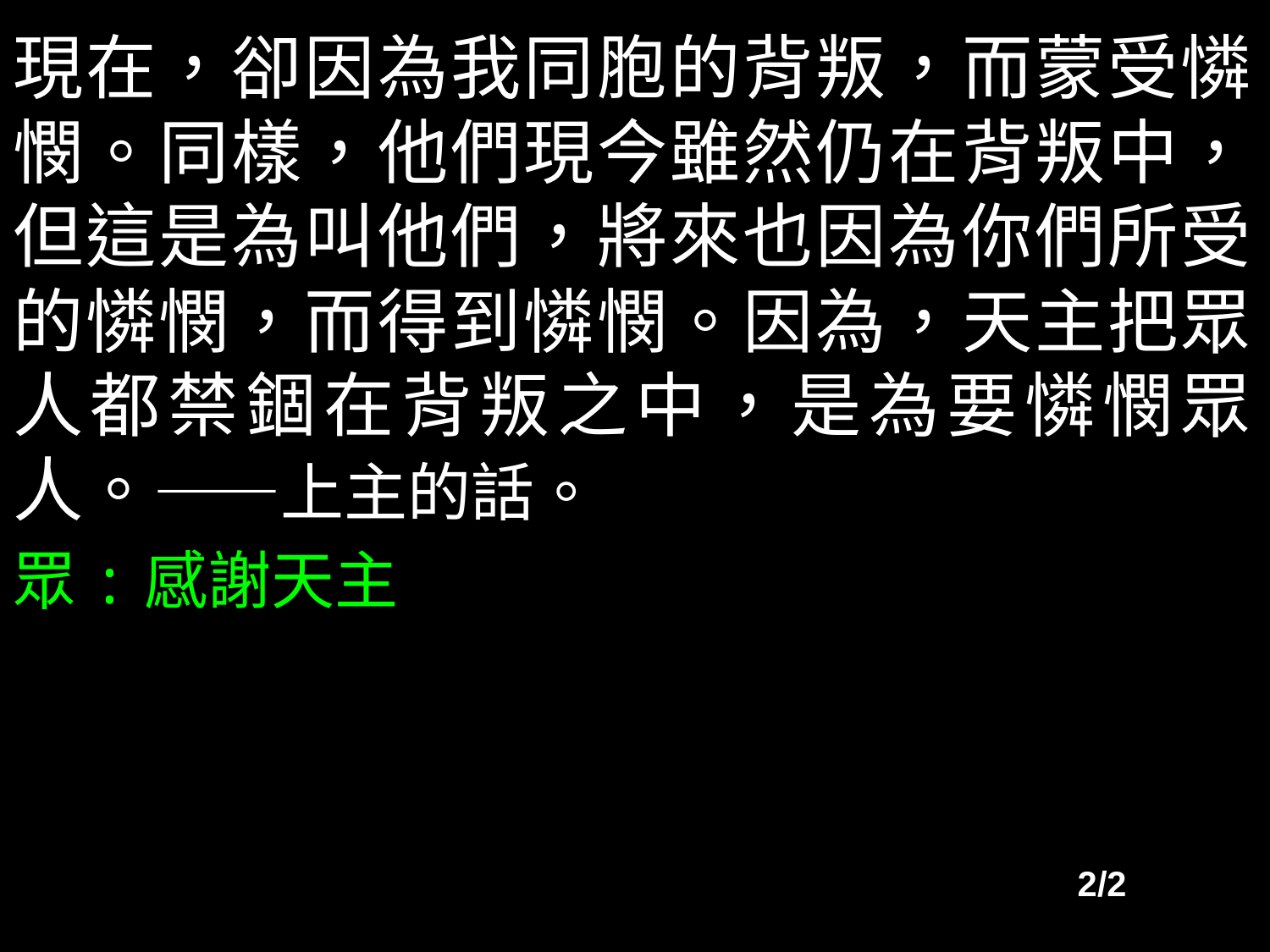

現在，卻因為我同胞的背叛，而蒙受憐憫。同樣，他們現今雖然仍在背叛中，但這是為叫他們，將來也因為你們所受的憐憫，而得到憐憫。因為，天主把眾人都禁錮在背叛之中，是為要憐憫眾人。——上主的話。
眾:感謝天主

2/2